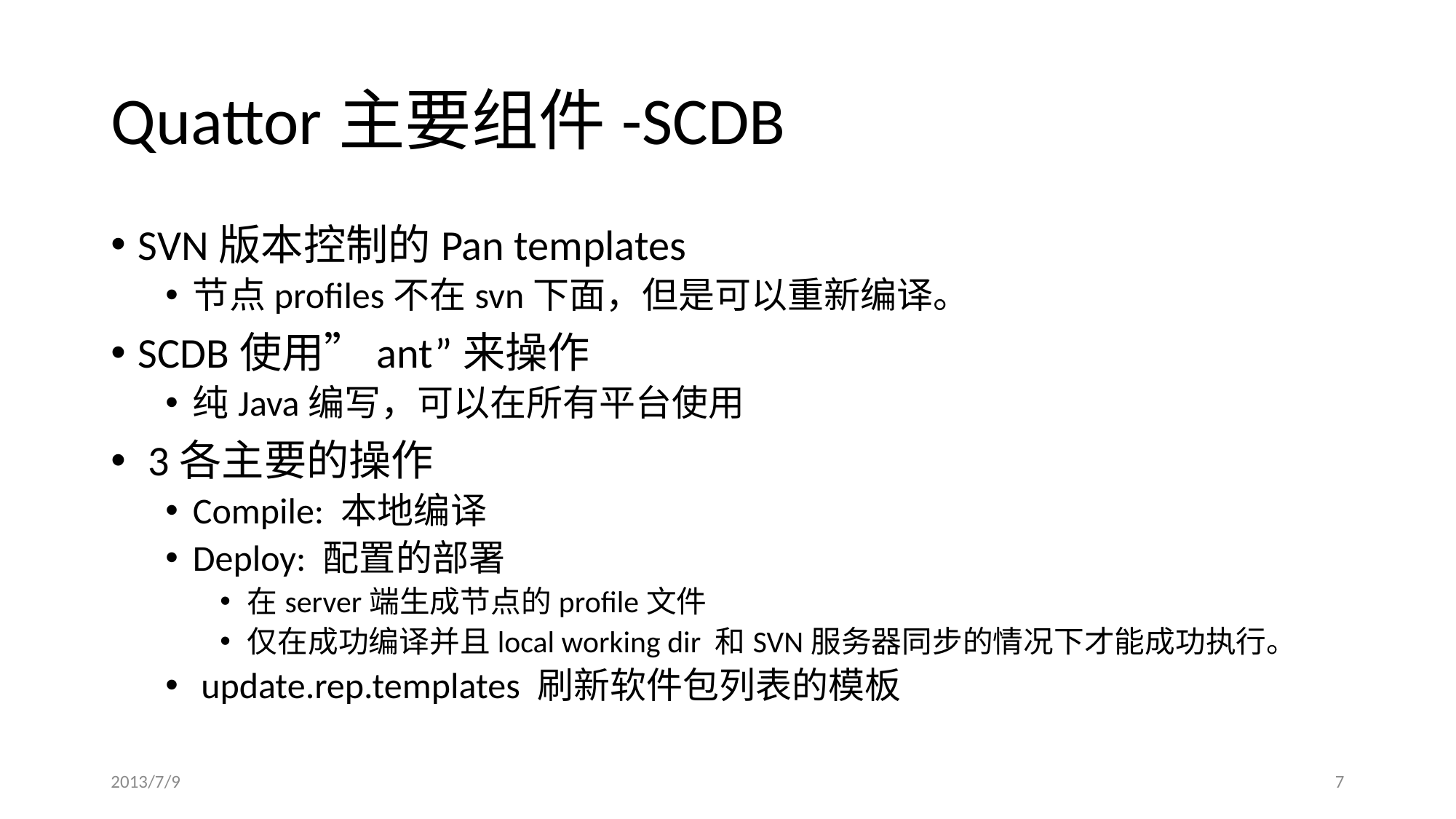

# Quattor主要组件-SCDB
SVN版本控制的Pan templates
节点profiles不在svn下面，但是可以重新编译。
SCDB使用”ant”来操作
纯Java编写，可以在所有平台使用
 3各主要的操作
Compile: 本地编译
Deploy: 配置的部署
在server端生成节点的profile文件
仅在成功编译并且local working dir 和SVN服务器同步的情况下才能成功执行。
 update.rep.templates 刷新软件包列表的模板
2013/7/9
7